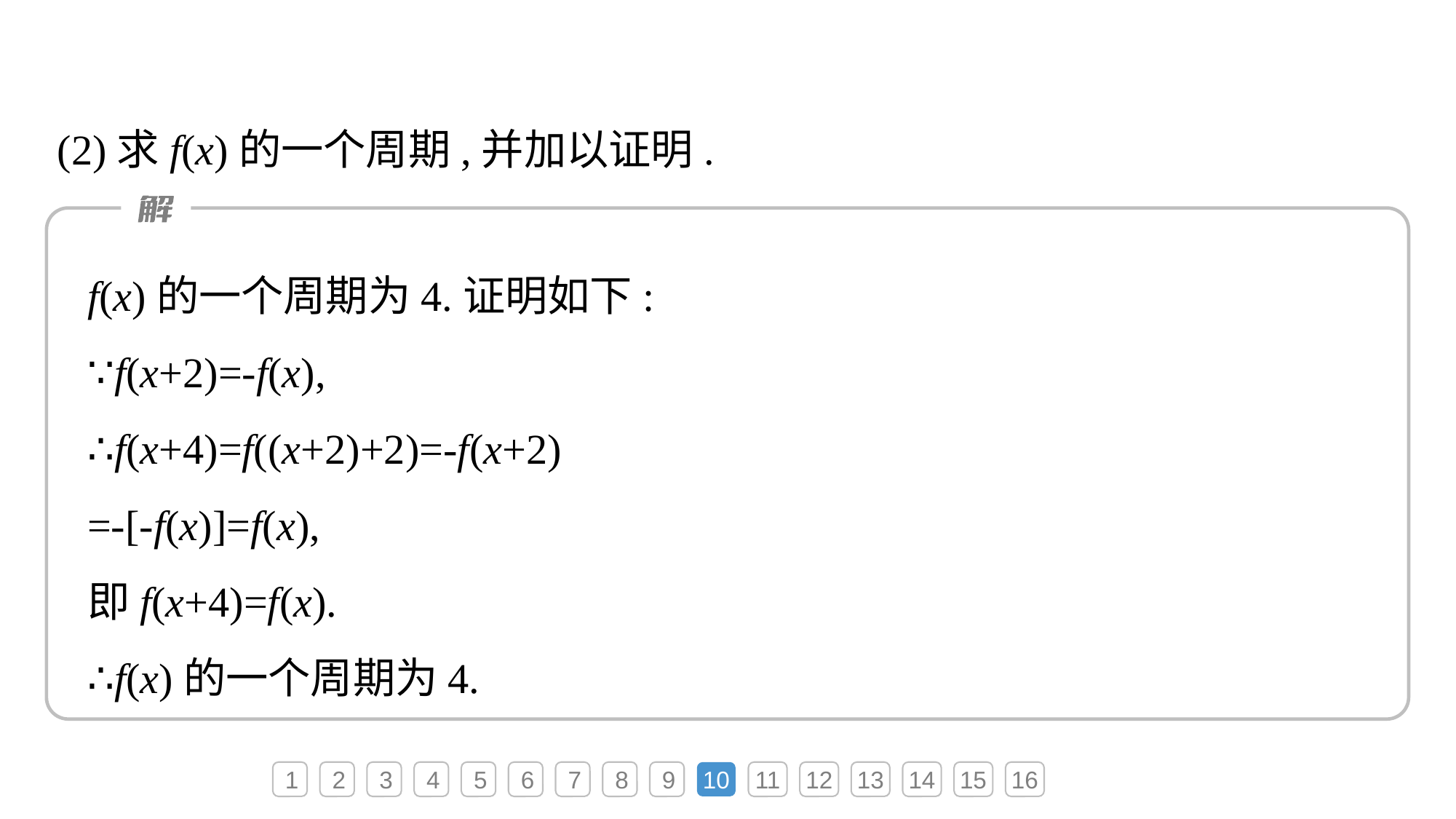

(2)求f(x)的一个周期,并加以证明.

f(x)的一个周期为4.证明如下:
∵f(x+2)=-f(x),
∴f(x+4)=f((x+2)+2)=-f(x+2)
=-[-f(x)]=f(x),
即f(x+4)=f(x).
∴f(x)的一个周期为4.
1
2
3
4
5
6
7
8
9
10
11
12
13
14
15
16